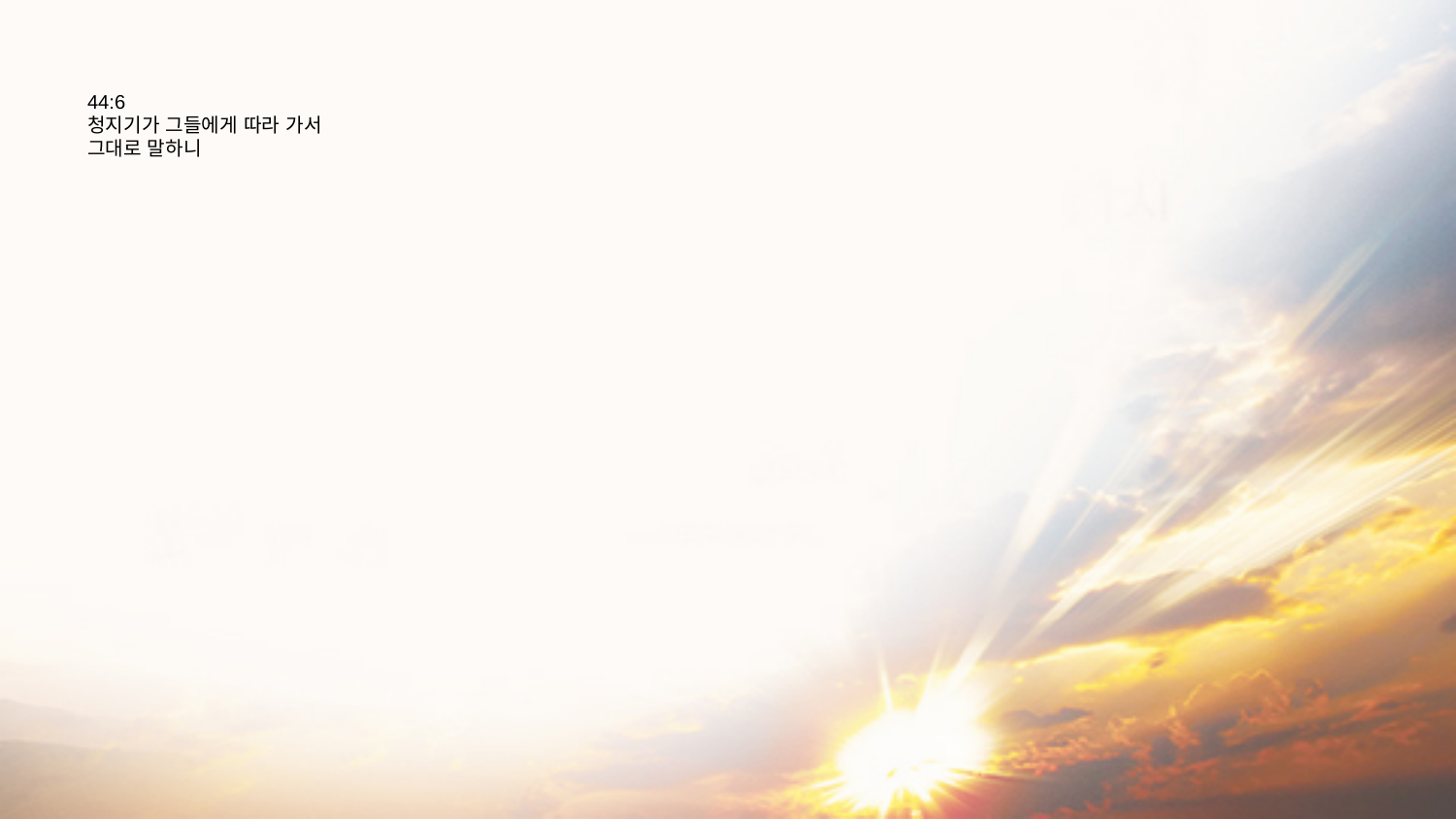

# 44:6 청지기가 그들에게 따라 가서 그대로 말하니